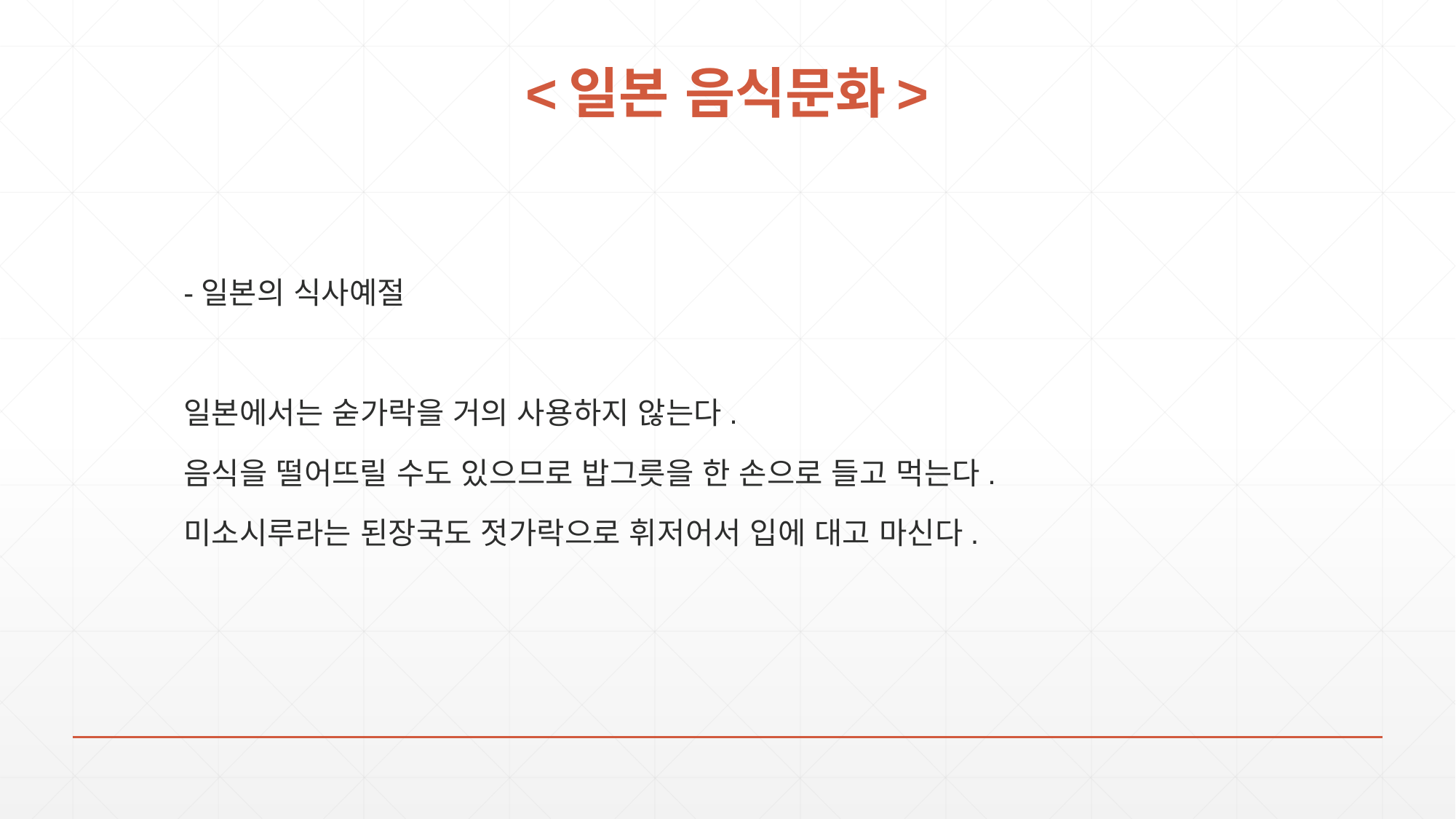

# <일본 음식문화>

-일본의 식사예절

일본에서는 숟가락을 거의 사용하지 않는다.
음식을 떨어뜨릴 수도 있으므로 밥그릇을 한 손으로 들고 먹는다.
미소시루라는 된장국도 젓가락으로 휘저어서 입에 대고 마신다.